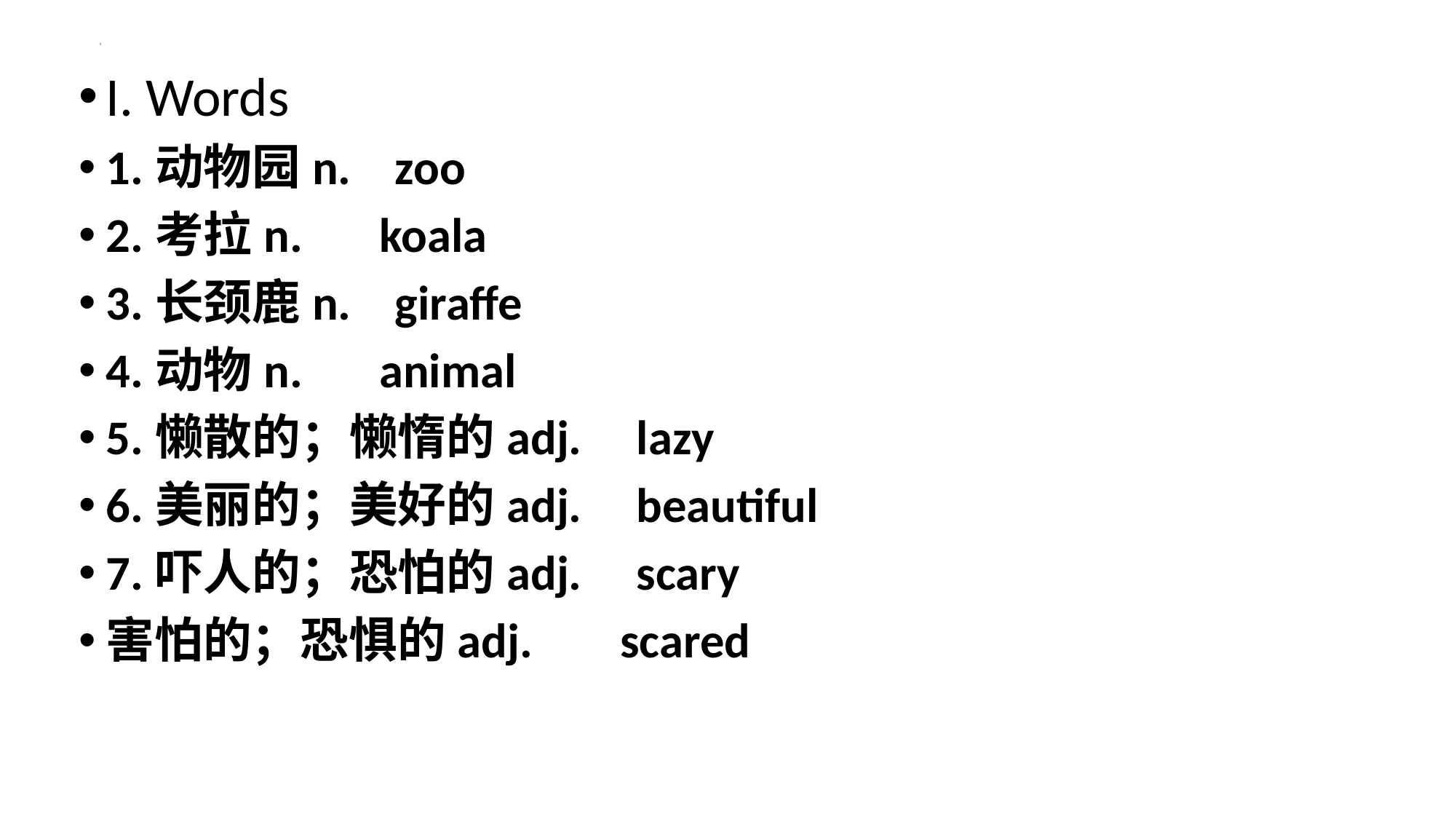

I. Words
1.动物园n.    zoo
2.考拉n.       koala
3.长颈鹿n.    giraffe
4.动物n.       animal
5.懒散的；懒惰的adj.     lazy
6.美丽的；美好的adj.     beautiful
7.吓人的；恐怕的adj.     scary
害怕的；恐惧的adj.        scared